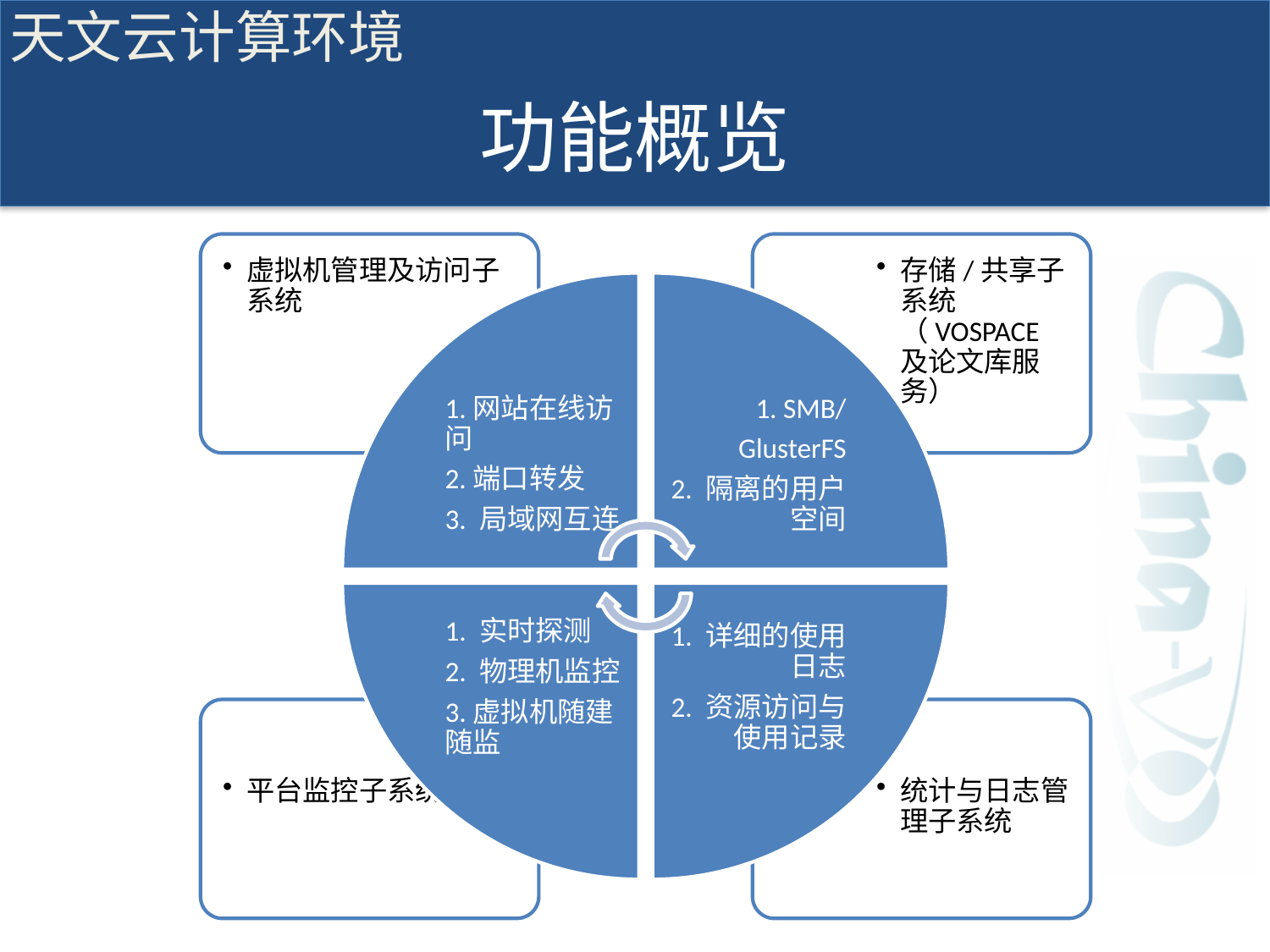

天文云计算环境
# 功能概览
统计与日志管理子系统
平台监控子系统
存储/共享子系统（VOSPACE及论文库服务）
虚拟机管理及访问子系统
1.网站在线访问
2.端口转发
3. 局域网互连
1. SMB/
GlusterFS
2. 隔离的用户空间
1. 详细的使用日志
2. 资源访问与使用记录
1. 实时探测
2. 物理机监控
3.虚拟机随建随监